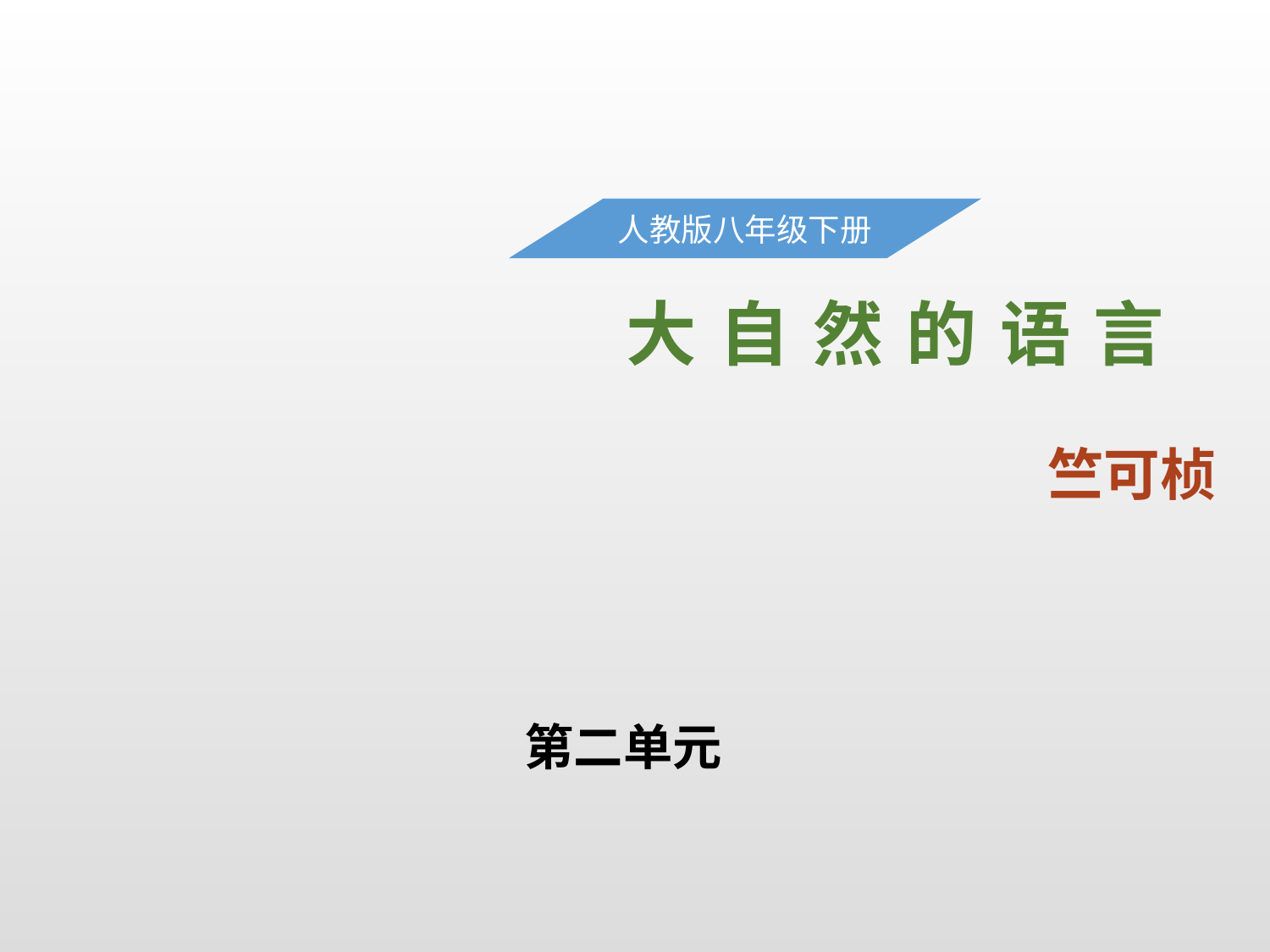

人教版八年级下册
大 自 然 的 语 言
竺可桢
第二单元